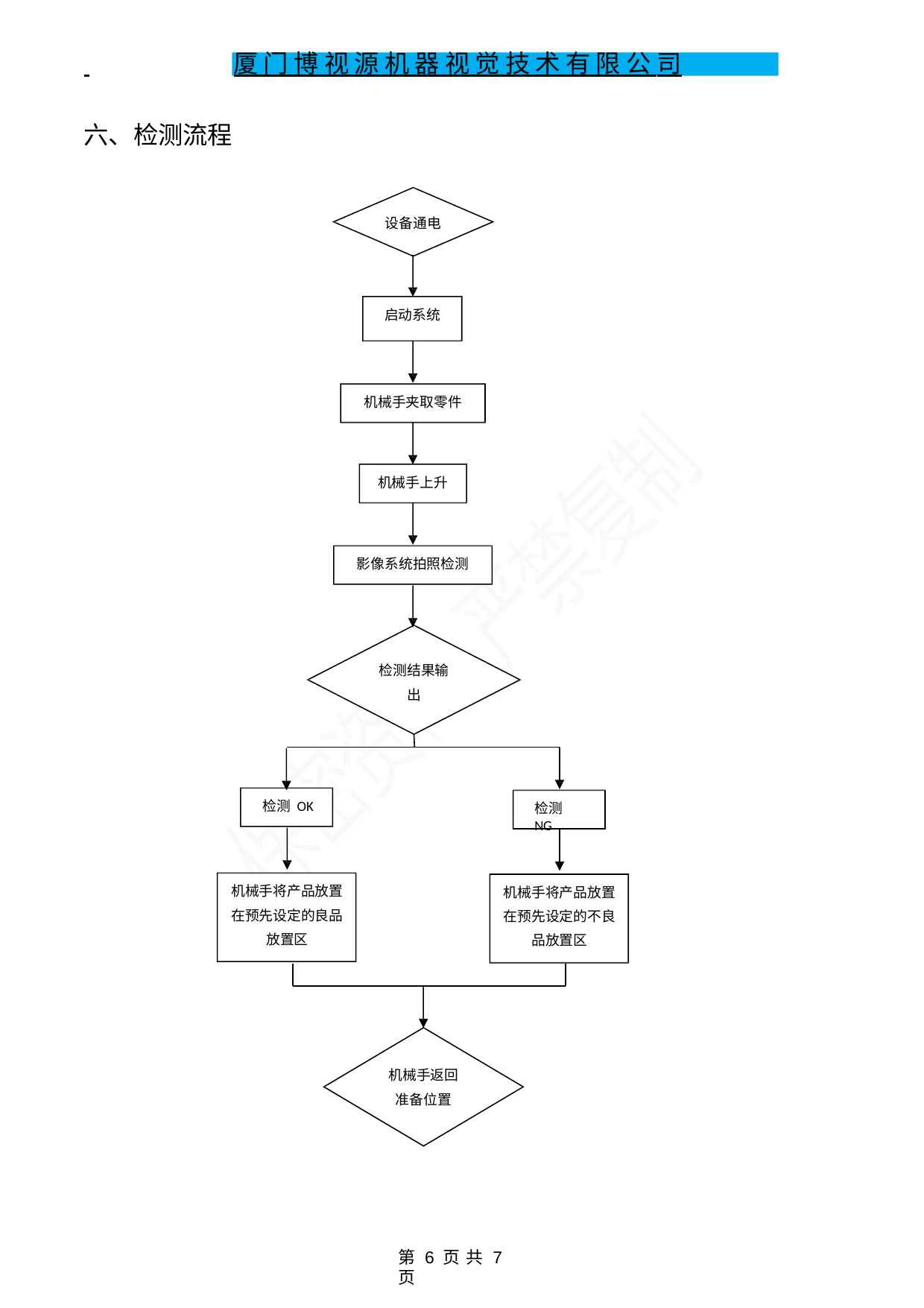

厦 门 博 视 源 机 器 视 觉 技 术 有 限 公 司

六、检测流程

设备通电

启动系统

机械手夹取零件

机械手上升

影像系统拍照检测

检测结果输 出

检测 OK
检测 NG

机械手将产品放置 在预先设定的良品 放置区

机械手将产品放置 在预先设定的不良 品放置区

机械手返回 准备位置
第 6 页 共 7 页